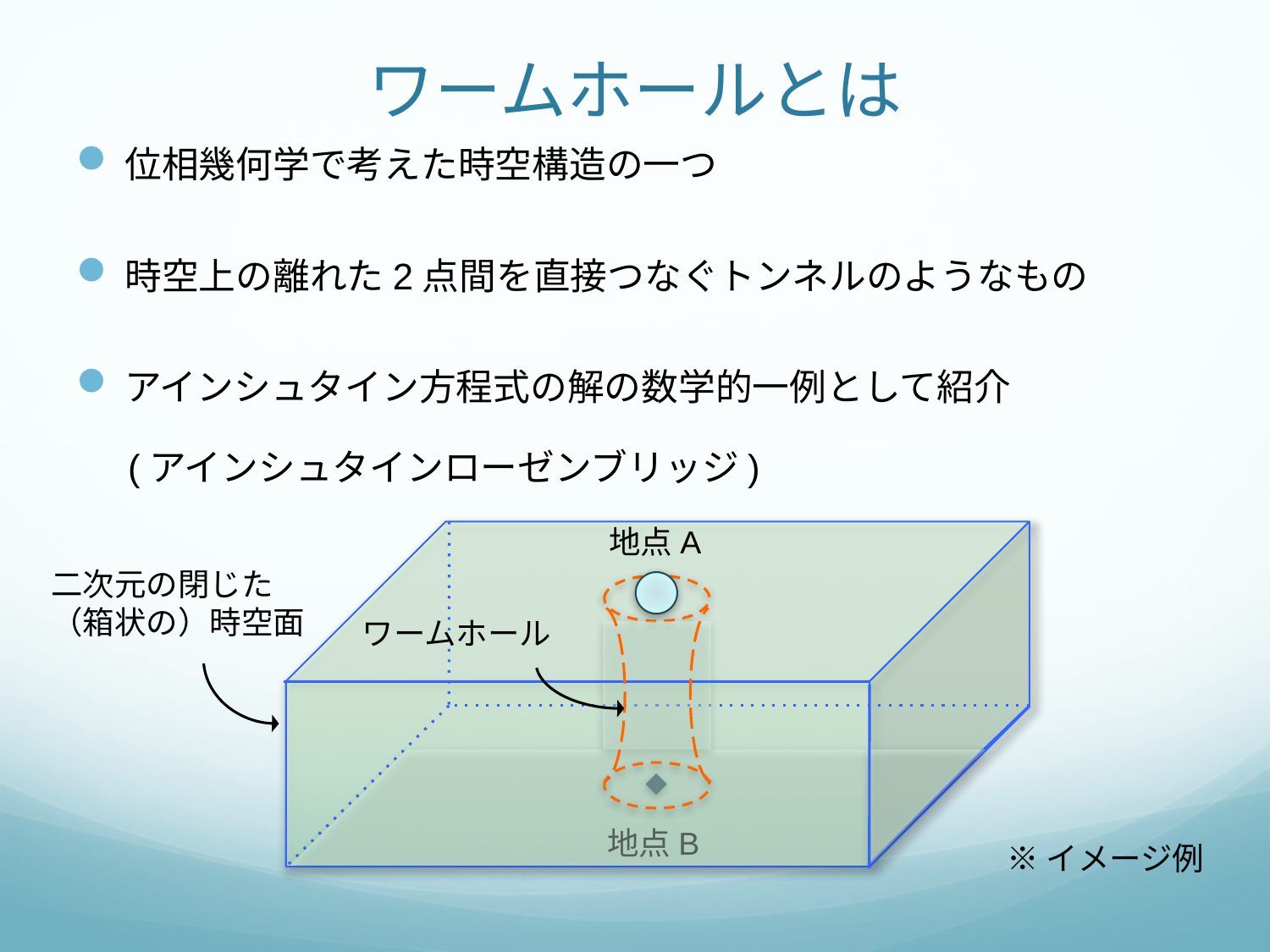

# ワームホールとは
位相幾何学で考えた時空構造の一つ
時空上の離れた2点間を直接つなぐトンネルのようなもの
アインシュタイン方程式の解の数学的一例として紹介
     (アインシュタインローゼンブリッジ)
地点A

二次元の閉じた
（箱状の）時空面

地点B
※イメージ例

ワームホール